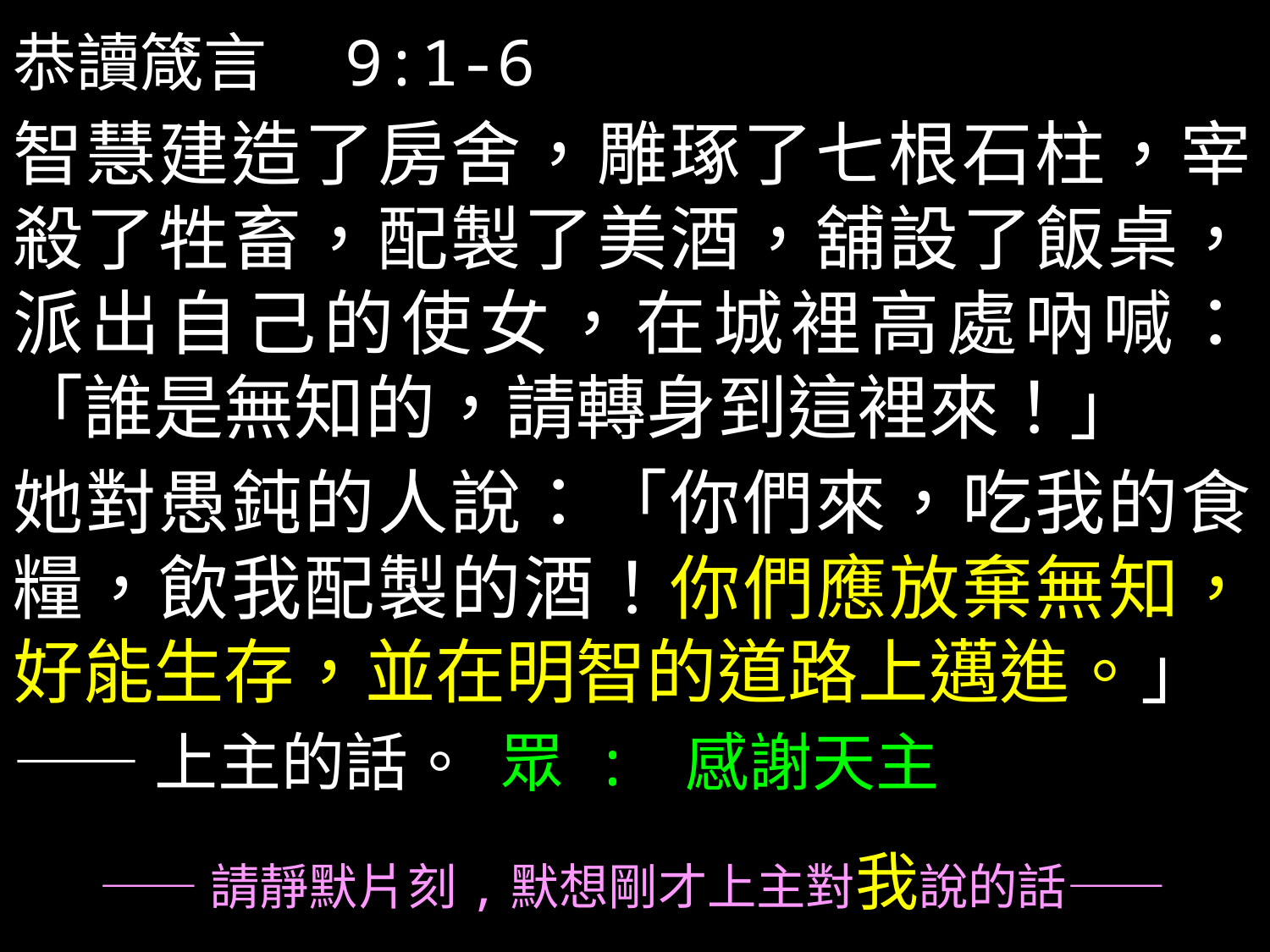

恭讀箴言　9:1-6
智慧建造了房舍，雕琢了七根石柱，宰殺了牲畜，配製了美酒，舖設了飯桌，派出自己的使女，在城裡高處吶喊：「誰是無知的，請轉身到這裡來！」
她對愚鈍的人說：「你們來，吃我的食糧，飲我配製的酒！你們應放棄無知，好能生存，並在明智的道路上邁進。」
——上主的話。  眾 : 感謝天主
——請靜默片刻,默想剛才上主對我說的話——